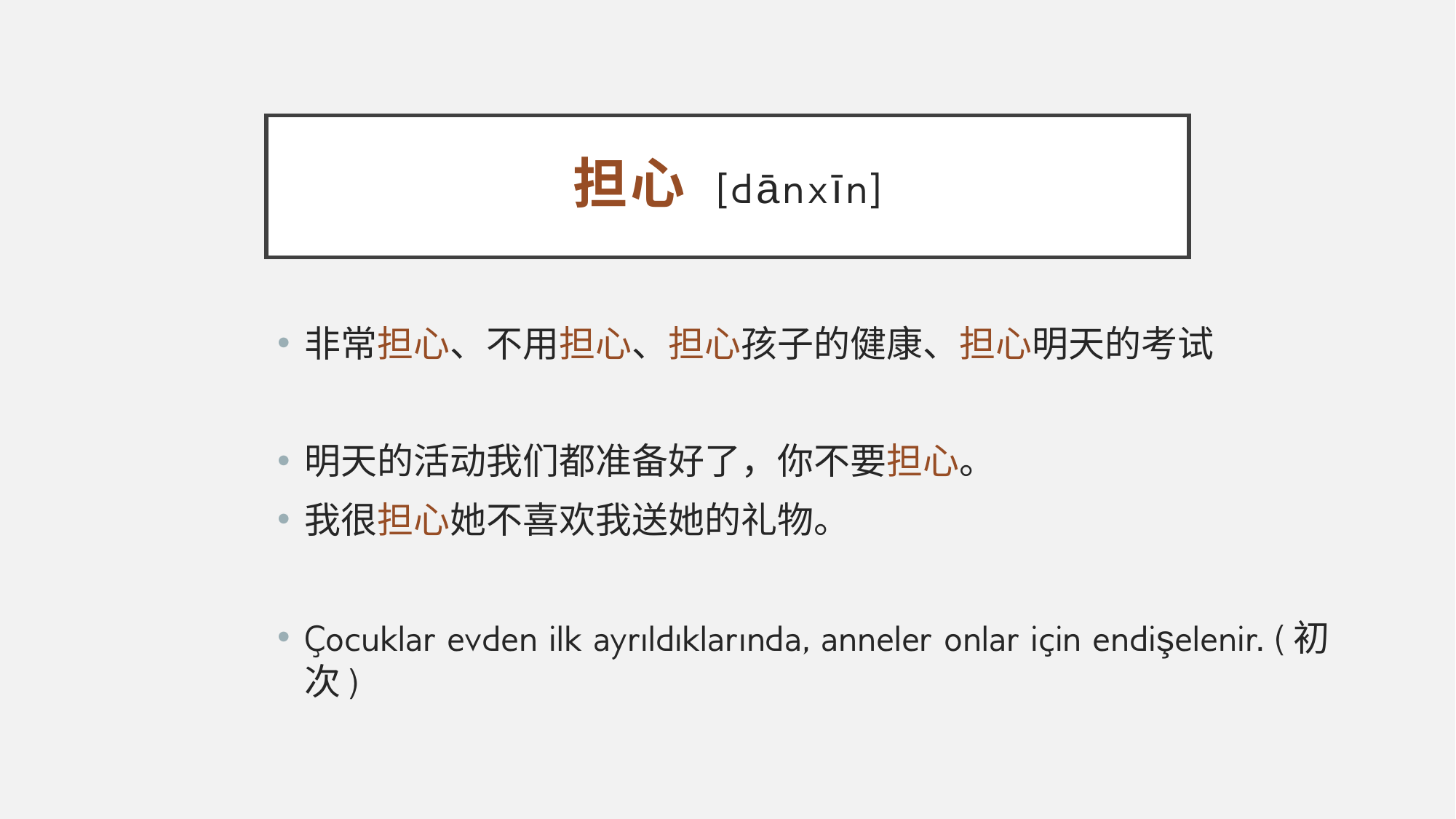

# 担心 [dānxīn]
非常担心、不用担心、担心孩子的健康、担心明天的考试

明天的活动我们都准备好了，你不要担心。
我很担心她不喜欢我送她的礼物。

Çocuklar evden ilk ayrıldıklarında, anneler onlar için endişelenir. (初次)